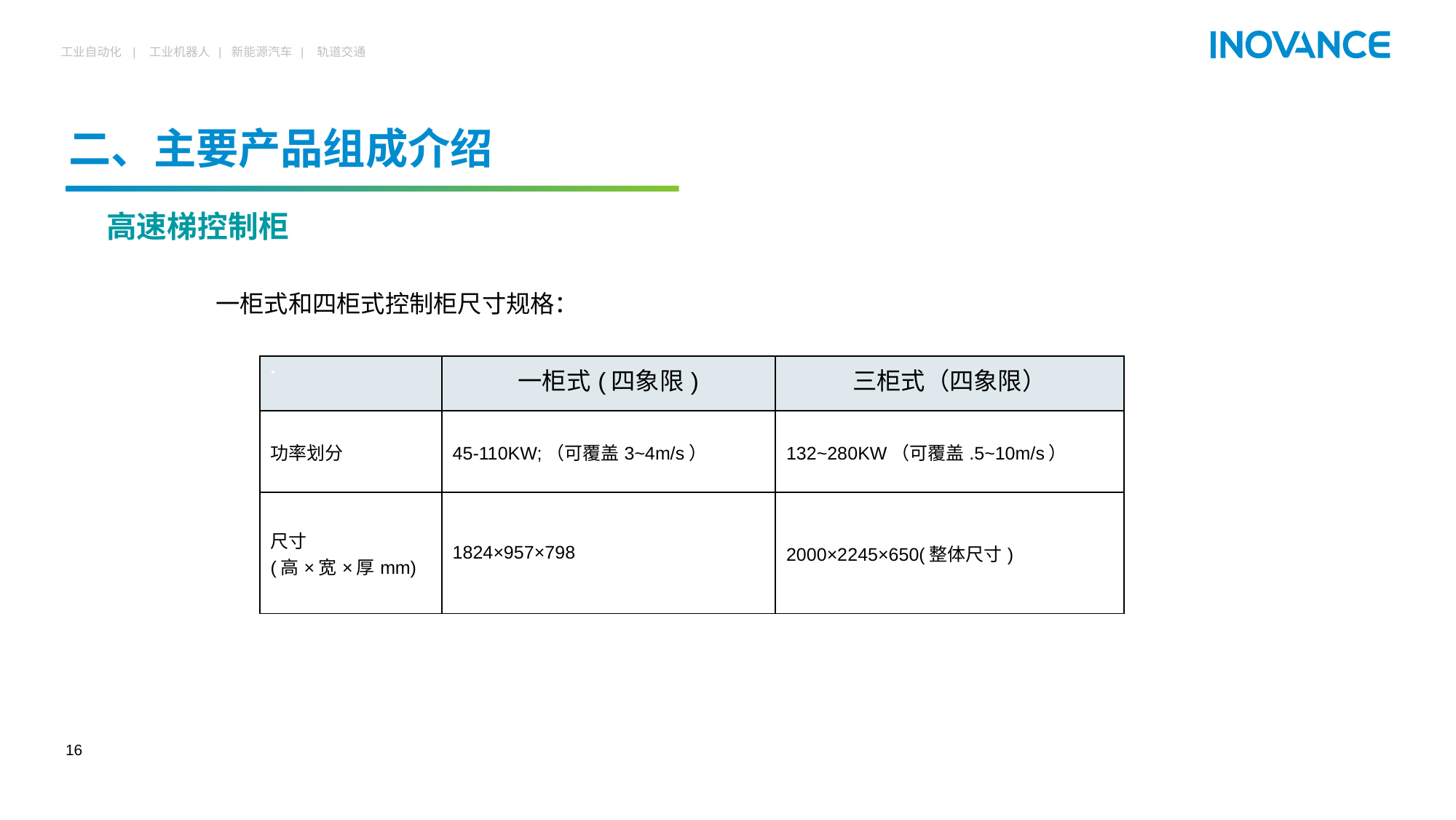

# 二、主要产品组成介绍
高速梯控制柜
一柜式和四柜式控制柜尺寸规格：
| · | 一柜式(四象限) | 三柜式（四象限） |
| --- | --- | --- |
| 功率划分 | 45-110KW;（可覆盖3~4m/s） | 132~280KW（可覆盖.5~10m/s） |
| 尺寸 (高×宽×厚mm) | 1824×957×798 | 2000×2245×650(整体尺寸) |
16